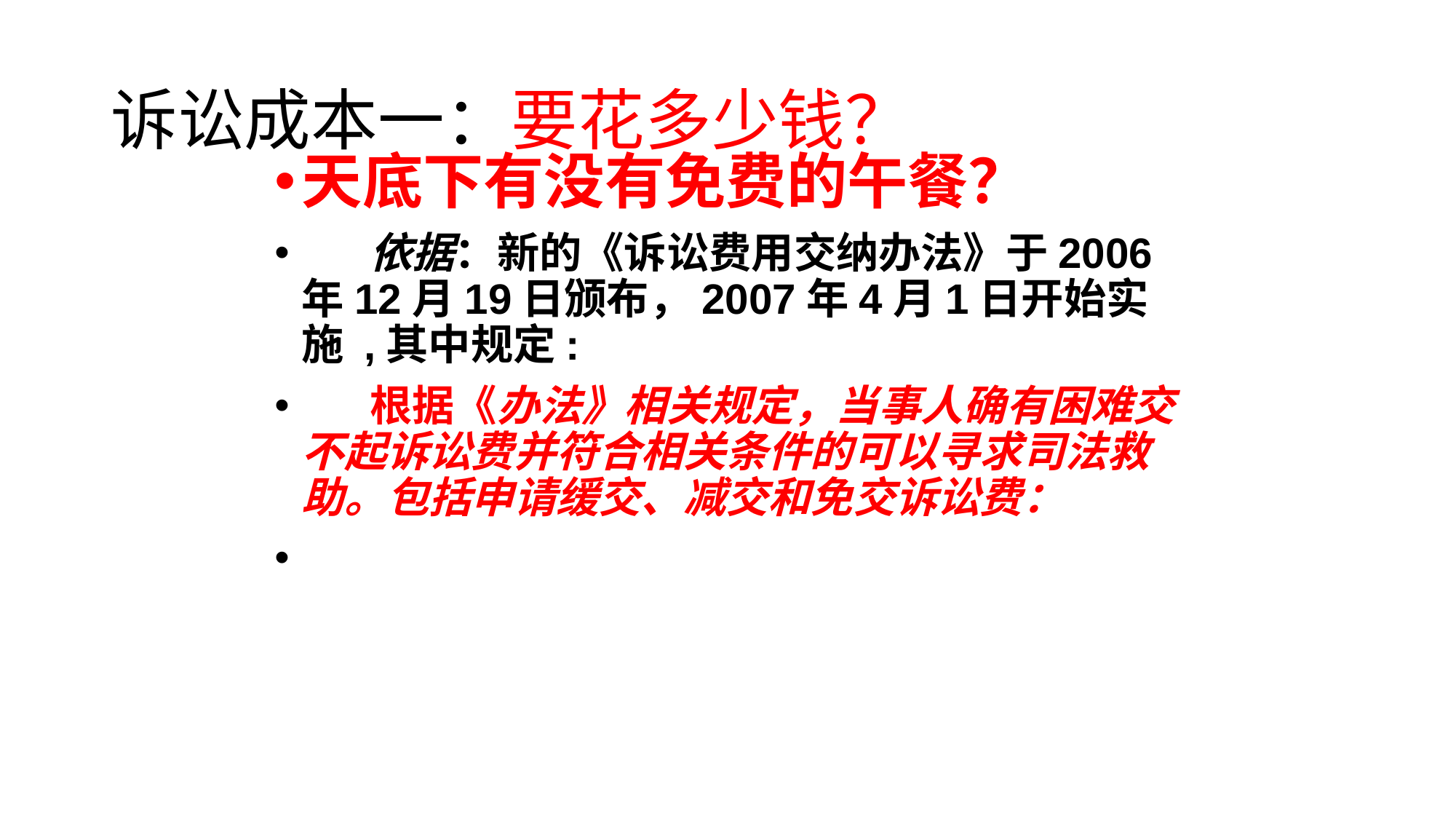

# 诉讼成本一：要花多少钱？
天底下有没有免费的午餐？
      依据：新的《诉讼费用交纳办法》于2006年12月19日颁布，2007年4月1日开始实施 ,其中规定:
      根据《办法》相关规定，当事人确有困难交不起诉讼费并符合相关条件的可以寻求司法救助。包括申请缓交、减交和免交诉讼费：